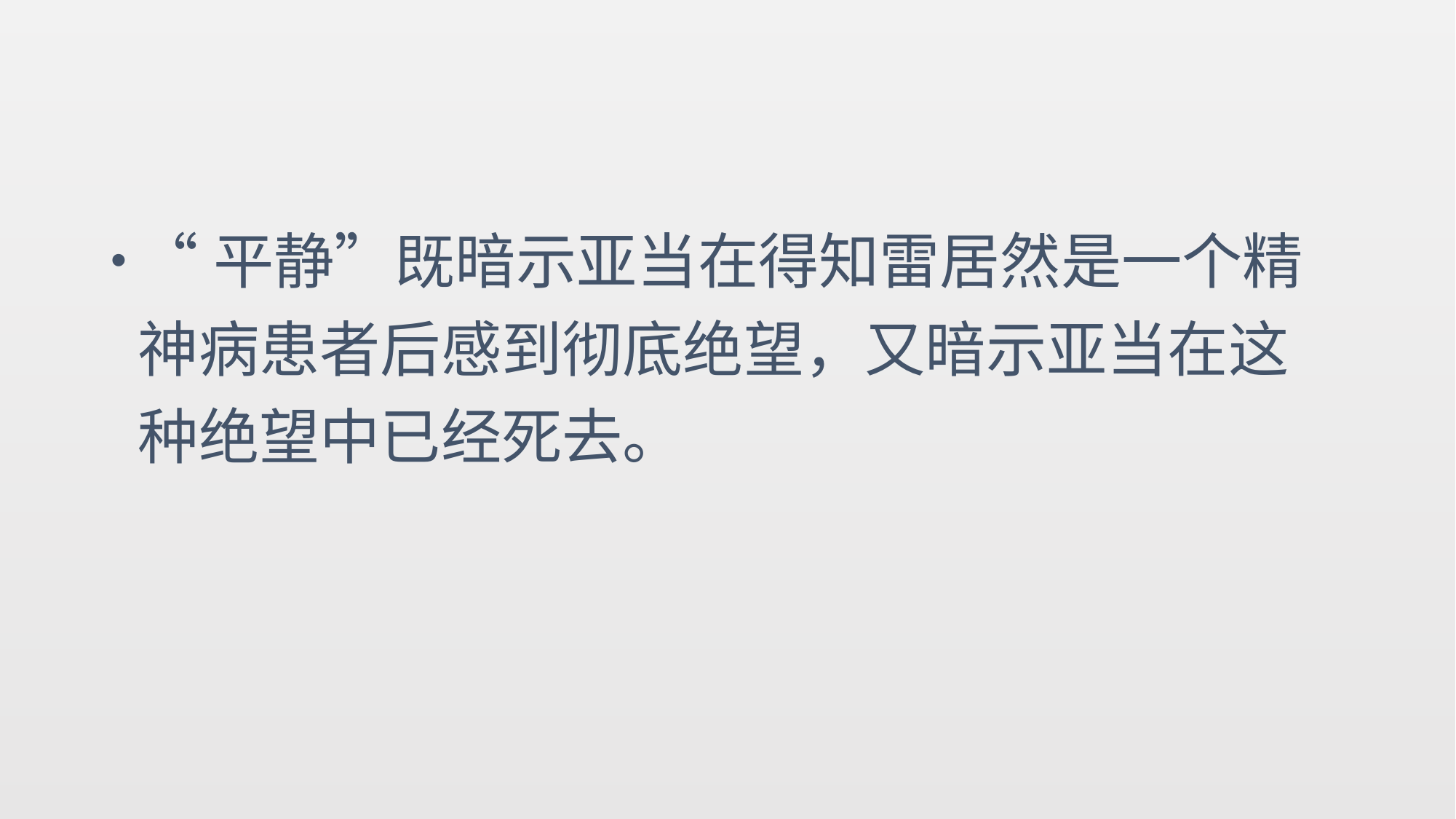

“平静”既暗示亚当在得知雷居然是一个精神病患者后感到彻底绝望，又暗示亚当在这种绝望中已经死去。